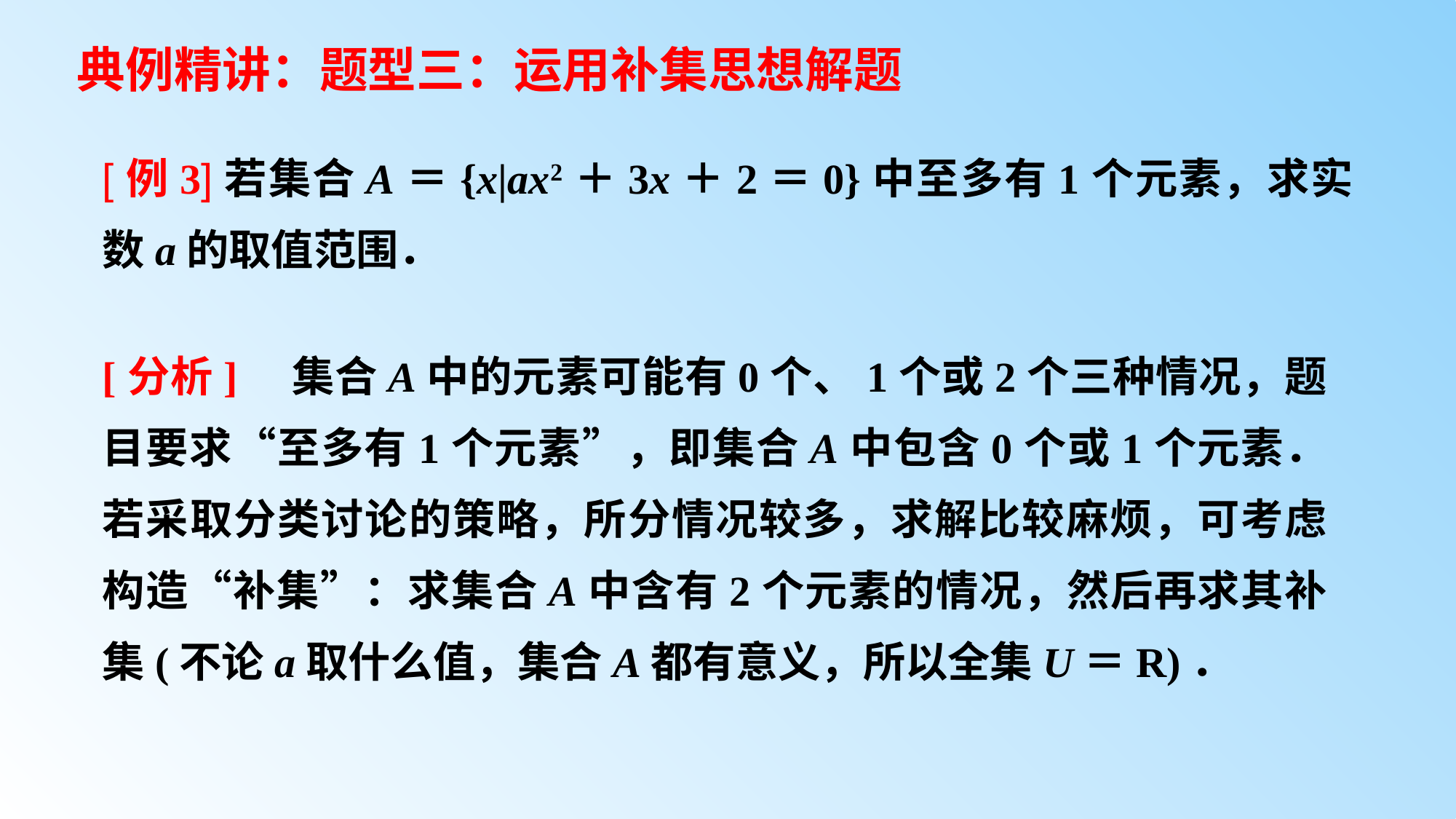

# 典例精讲：题型三：运用补集思想解题
[例3]若集合A＝{x|ax2＋3x＋2＝0}中至多有1个元素，求实数a的取值范围．
[分析]　集合A中的元素可能有0个、1个或2个三种情况，题目要求“至多有1个元素”，即集合A中包含0个或1个元素．若采取分类讨论的策略，所分情况较多，求解比较麻烦，可考虑构造“补集”：求集合A中含有2个元素的情况，然后再求其补集(不论a取什么值，集合A都有意义，所以全集U＝R)．